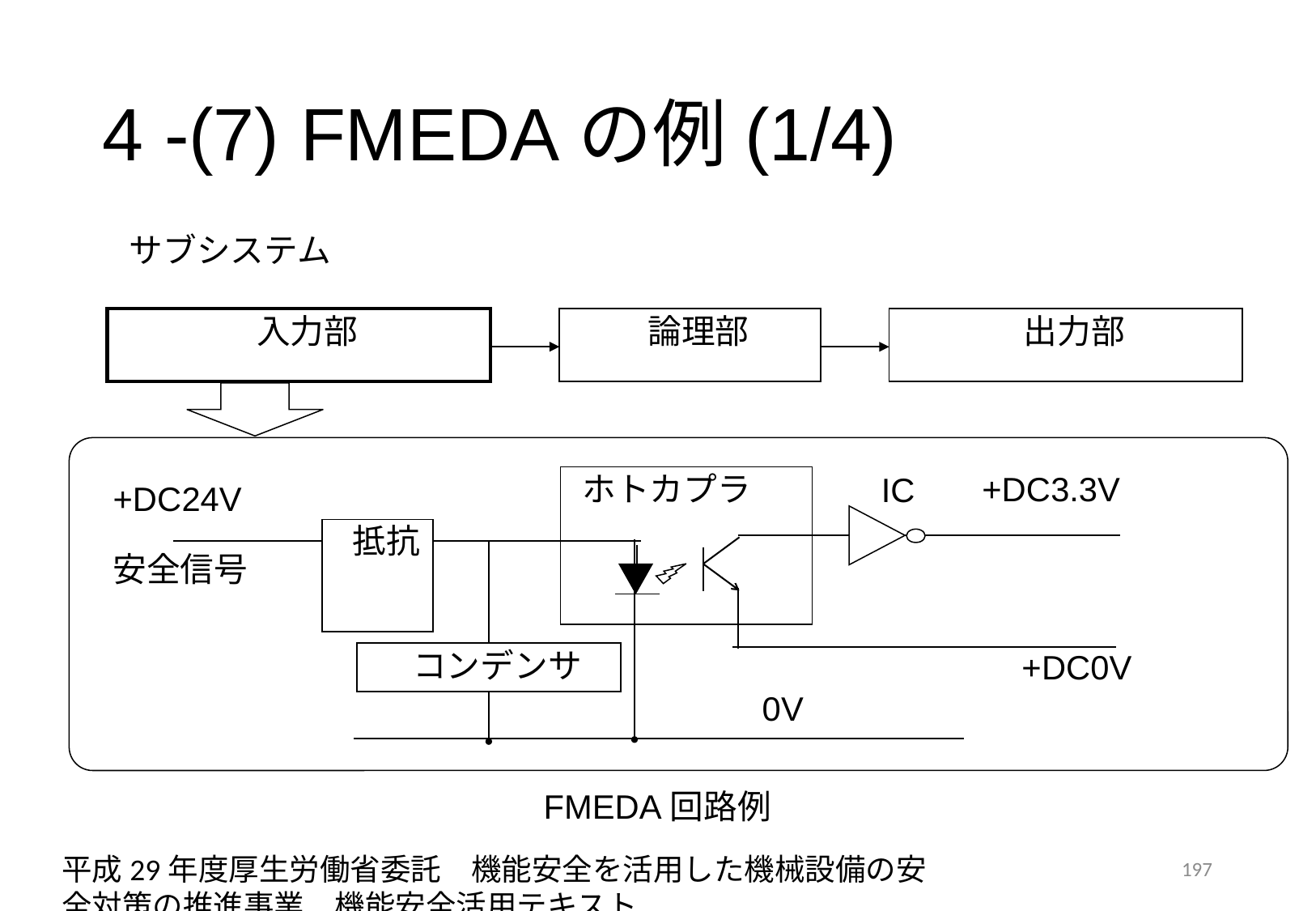

# 4 -(7) FMEDAの例(1/4)
サブシステム
入力部
論理部
出力部

IC
ホトカプラ
+DC24V

抵抗
安全信号
コンデンサ
FMEDA回路例
+DC3.3V
+DC0V
0V

平成29年度厚生労働省委託　機能安全を活用した機械設備の安全対策の推進事業　機能安全活用テキスト
197